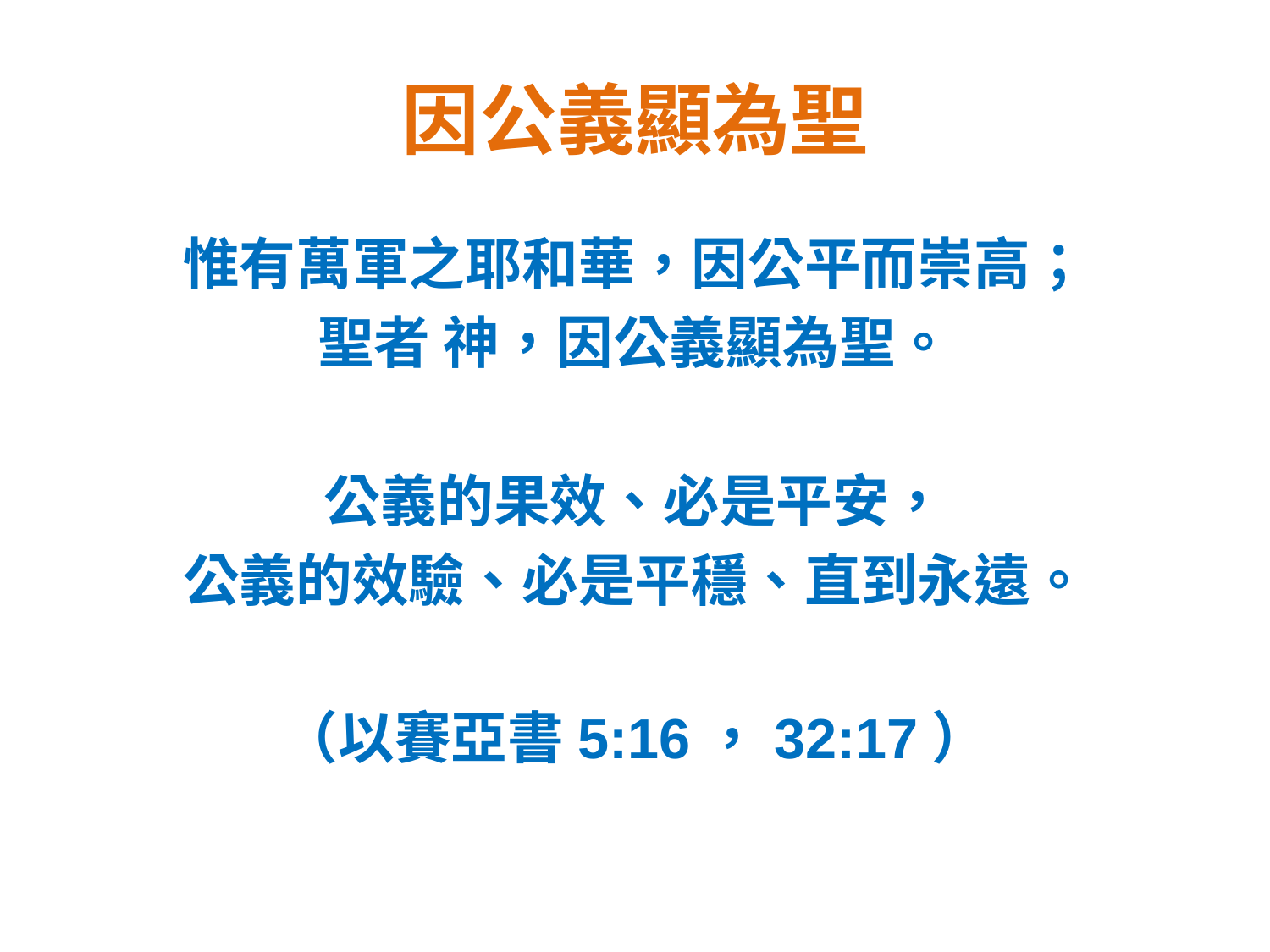

# 因公義顯為聖
惟有萬軍之耶和華，因公平而崇高；
聖者 神，因公義顯為聖。

公義的果效、必是平安，
公義的效驗、必是平穩、直到永遠。

（以賽亞書5:16，32:17）